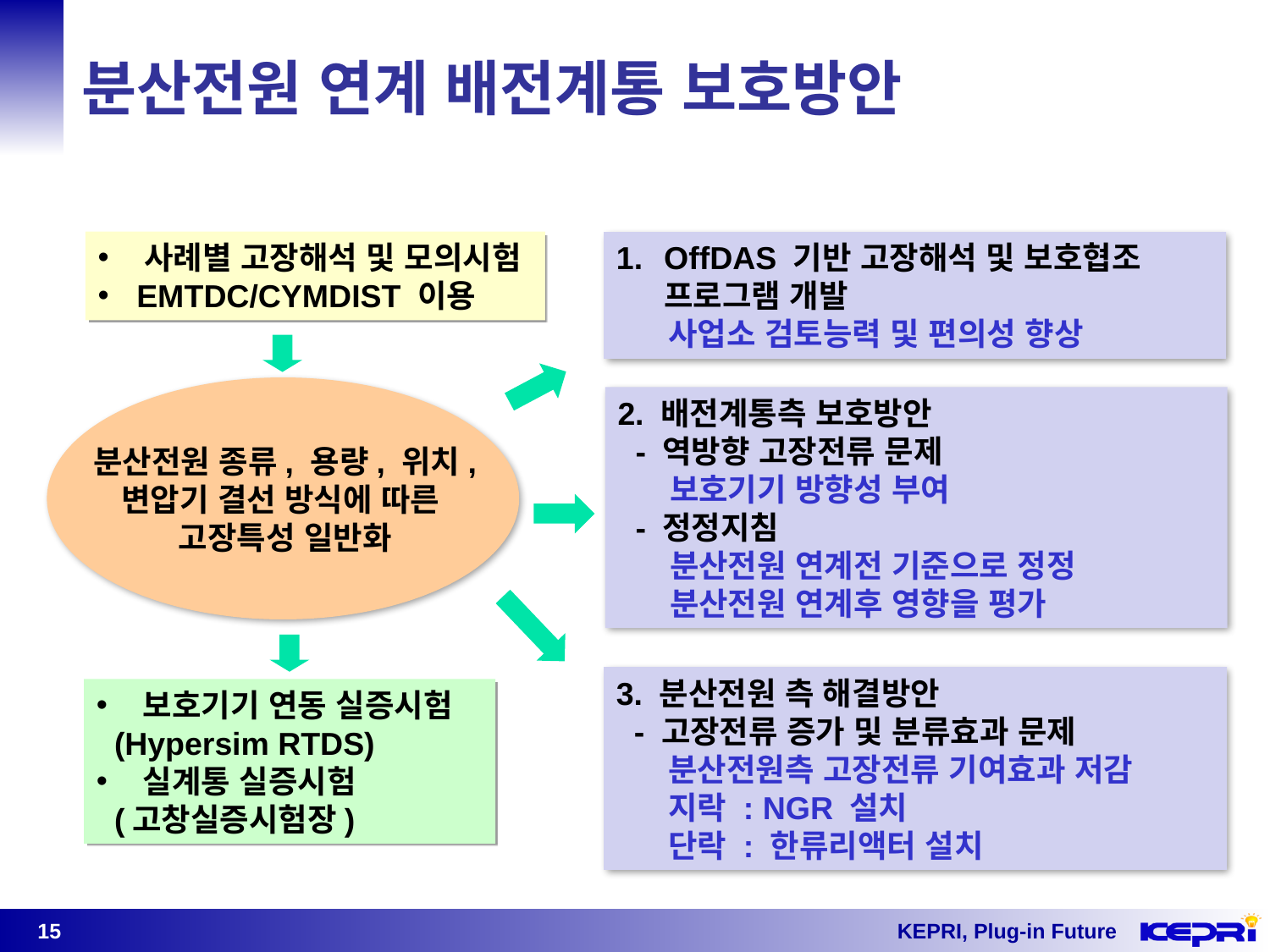

분산전원 연계 배전계통 보호방안
 사례별 고장해석 및 모의시험
 EMTDC/CYMDIST 이용
OffDAS 기반 고장해석 및 보호협조 프로그램 개발
     사업소 검토능력 및 편의성 향상

2. 배전계통측 보호방안
  - 역방향 고장전류 문제
     보호기기 방향성 부여
  - 정정지침
     분산전원 연계전 기준으로 정정
     분산전원 연계후 영향을 평가

분산전원 종류, 용량, 위치, 변압기 결선 방식에 따른
고장특성 일반화

3. 분산전원 측 해결방안
  - 고장전류 증가 및 분류효과 문제
     분산전원측 고장전류 기여효과 저감
     지락 : NGR 설치
     단락 : 한류리액터 설치
 보호기기 연동 실증시험
  (Hypersim RTDS)
 실계통 실증시험
  (고창실증시험장)